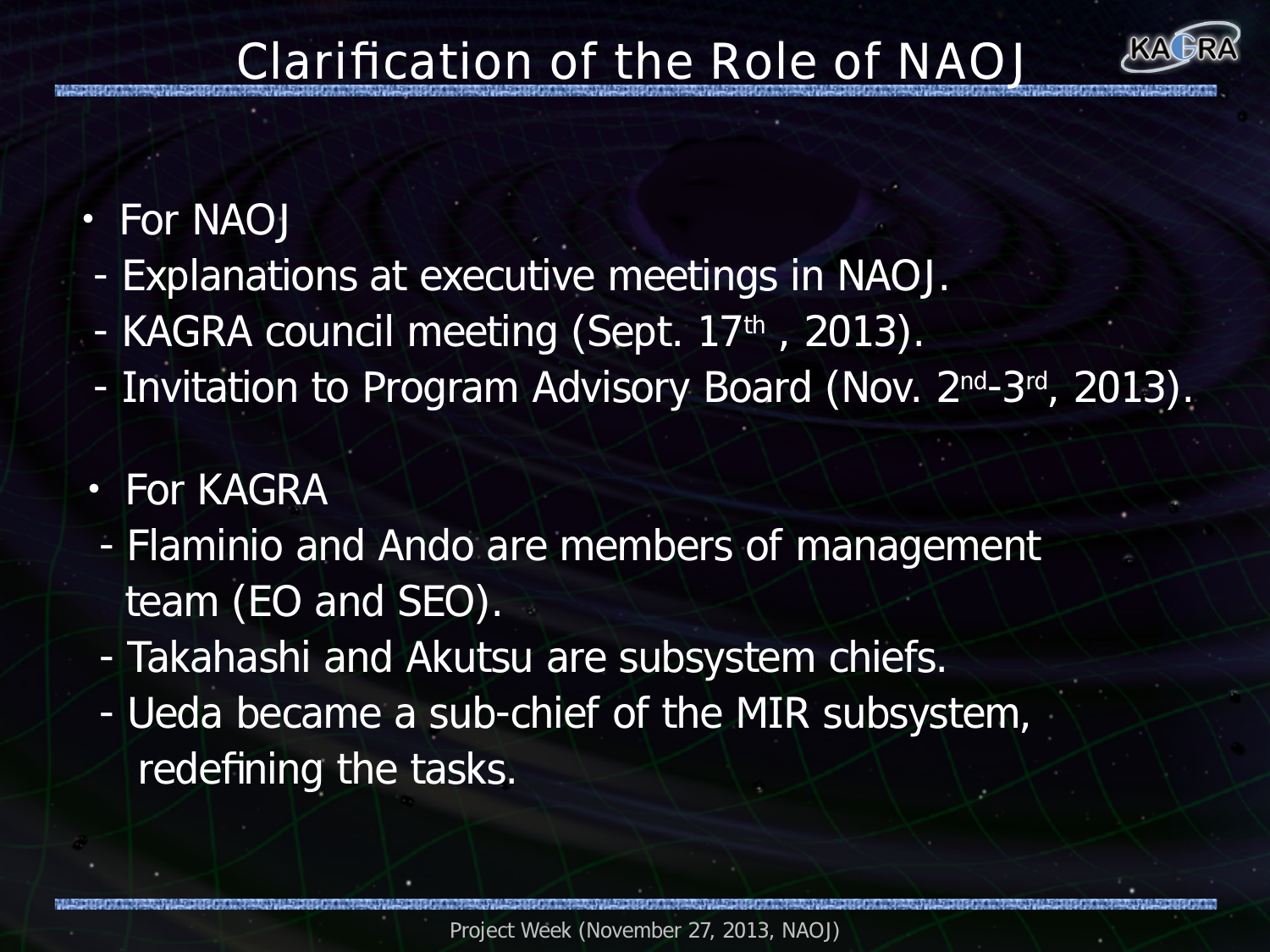

# Clarification of the Role of NAOJ
・For NAOJ
  - Explanations at executive meetings in NAOJ.
  - KAGRA council meeting (Sept. 17th , 2013).
  - Invitation to Program Advisory Board (Nov. 2nd-3rd, 2013).
・For KAGRA
  - Flaminio and Ando are members of management
    team (EO and SEO).
  - Takahashi and Akutsu are subsystem chiefs.
  - Ueda became a sub-chief of the MIR subsystem,
     redefining the tasks.
Project Week (November 27, 2013, NAOJ)